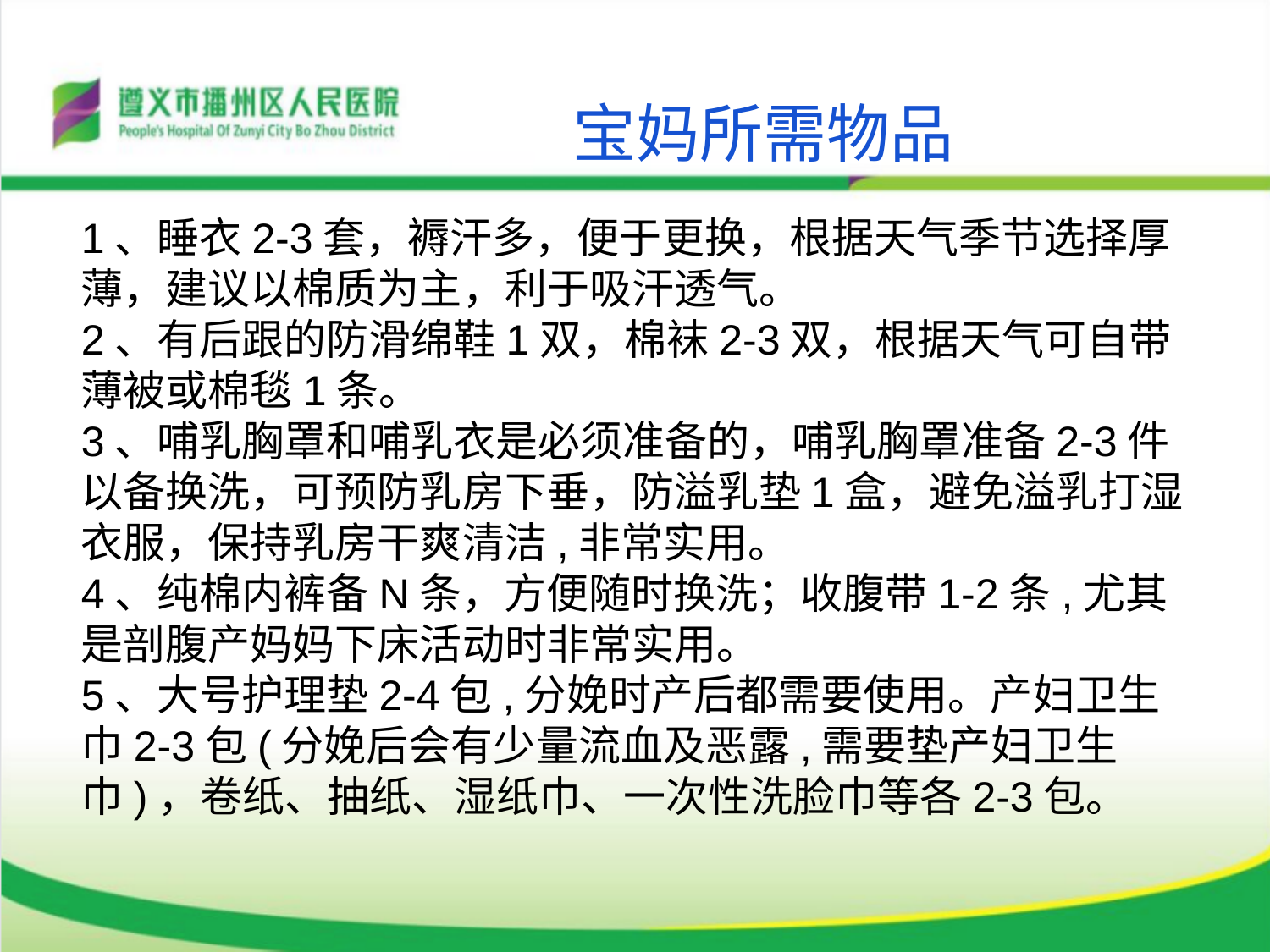

宝妈所需物品
1、睡衣2-3套，褥汗多，便于更换，根据天气季节选择厚薄，建议以棉质为主，利于吸汗透气。
2、有后跟的防滑绵鞋1双，棉袜2-3双，根据天气可自带薄被或棉毯1条。
3、哺乳胸罩和哺乳衣是必须准备的，哺乳胸罩准备2-3件以备换洗，可预防乳房下垂，防溢乳垫1盒，避免溢乳打湿衣服，保持乳房干爽清洁,非常实用。
4、纯棉内裤备N条，方便随时换洗；收腹带1-2条,尤其是剖腹产妈妈下床活动时非常实用。
5、大号护理垫2-4包,分娩时产后都需要使用。产妇卫生巾2-3包(分娩后会有少量流血及恶露,需要垫产妇卫生巾)，卷纸、抽纸、湿纸巾、一次性洗脸巾等各2-3包。